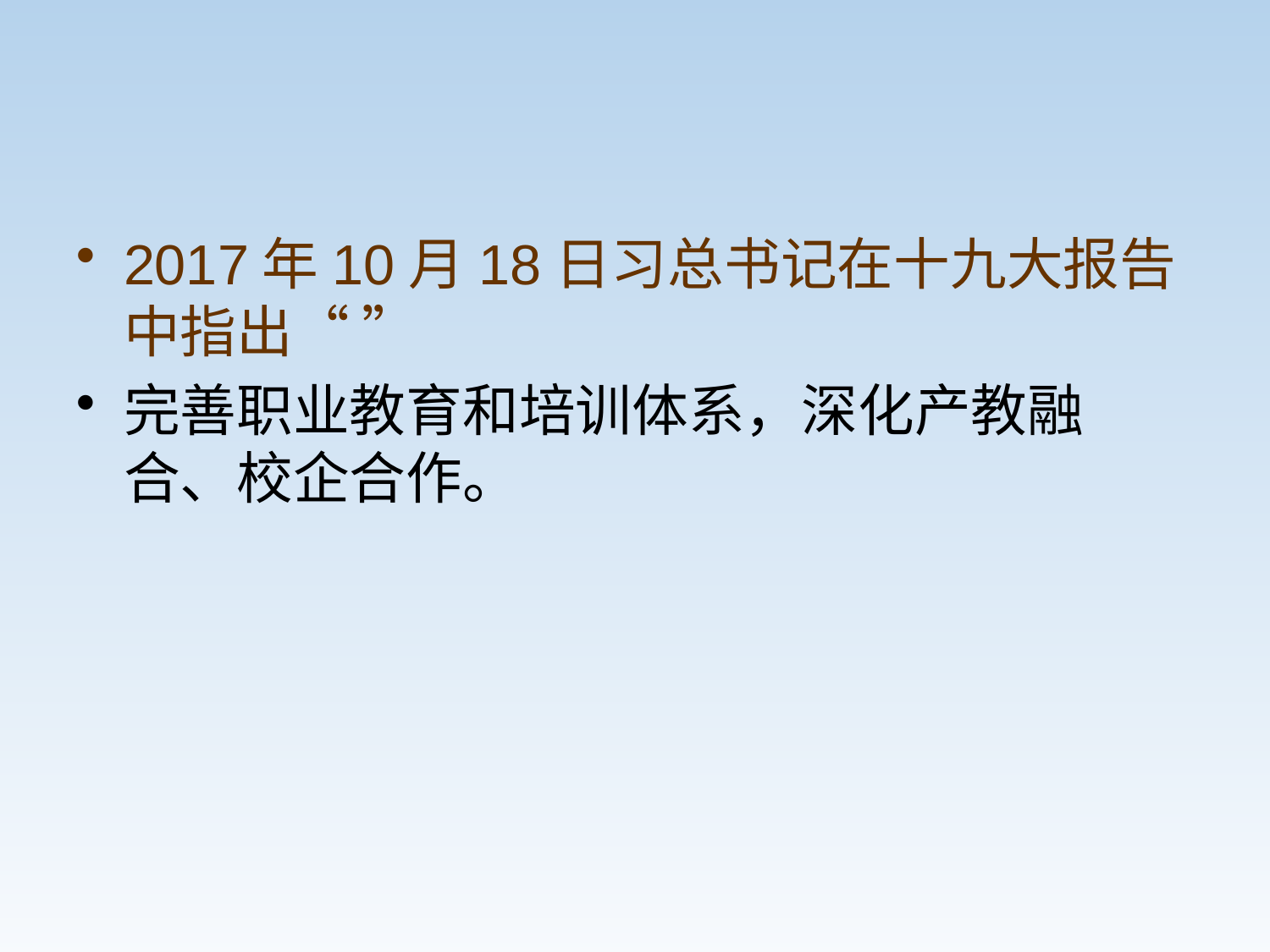

#
2017年10月18日习总书记在十九大报告中指出“ ”
完善职业教育和培训体系，深化产教融合、校企合作。